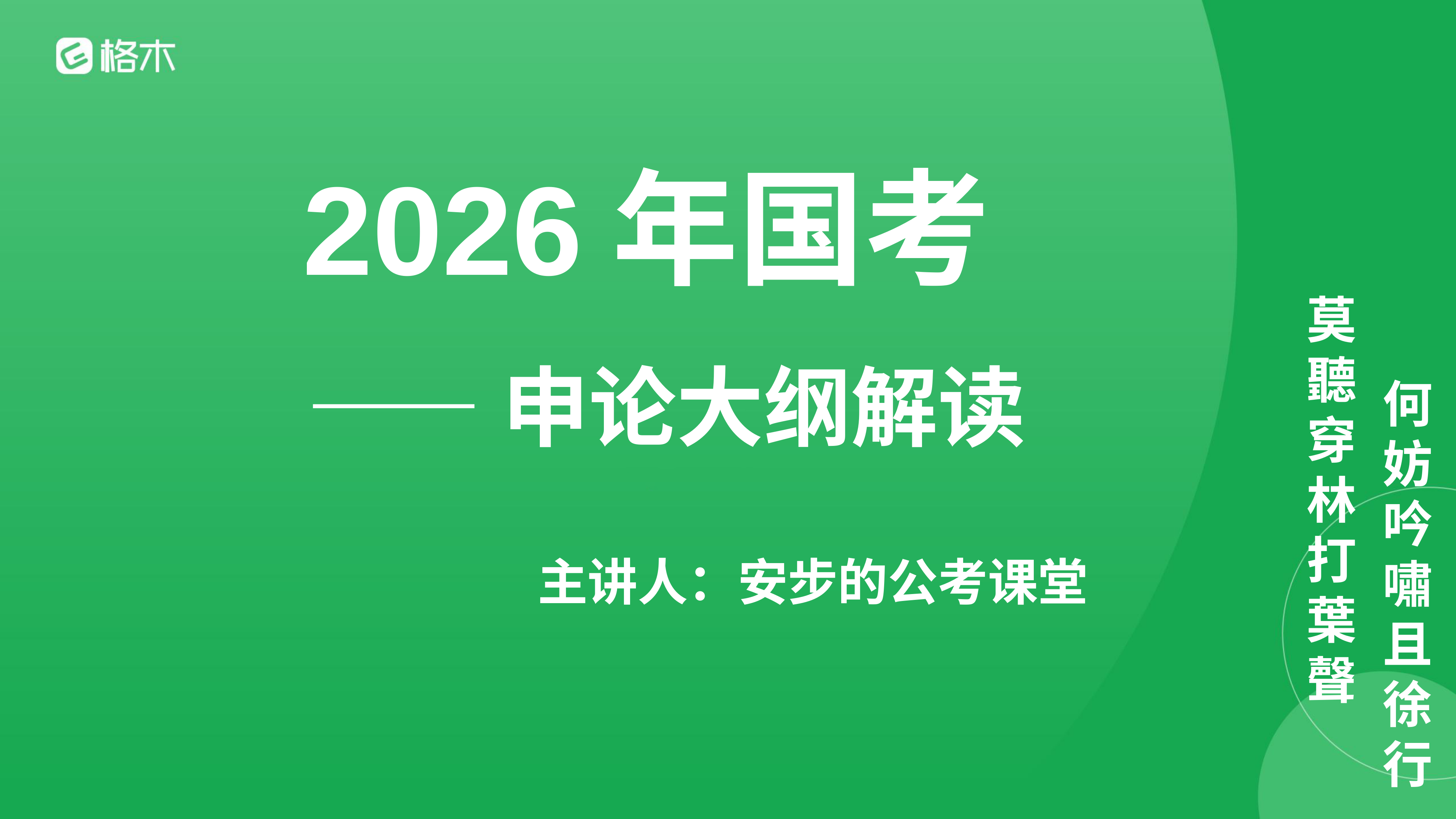

2026年国考
  ——申论大纲解读
莫聽穿林打葉聲

何妨吟嘯且徐行
主讲人：安步的公考课堂